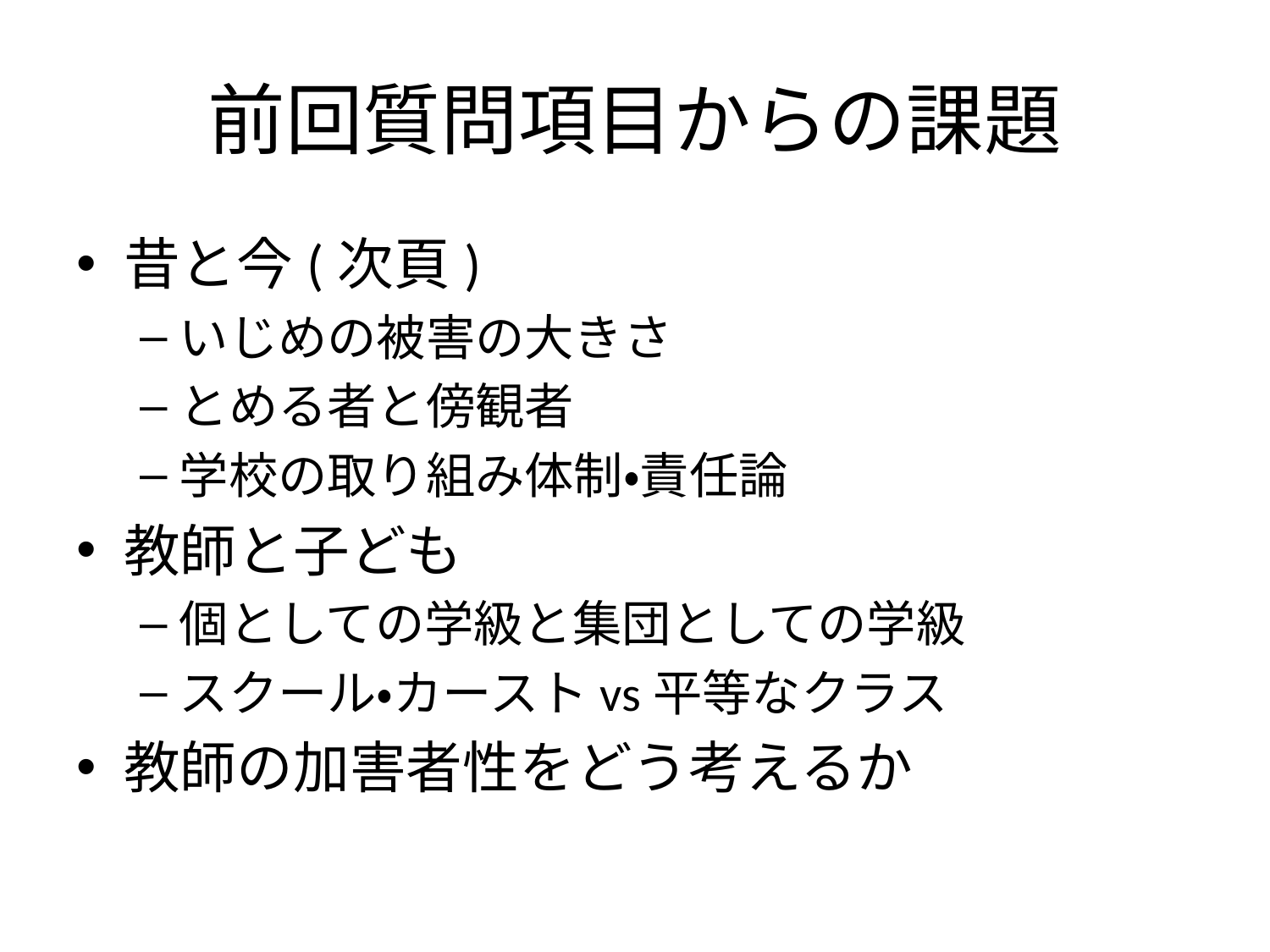

# 前回質問項目からの課題
昔と今(次頁)
いじめの被害の大きさ
とめる者と傍観者
学校の取り組み体制・責任論
教師と子ども
個としての学級と集団としての学級
スクール・カーストvs平等なクラス
教師の加害者性をどう考えるか